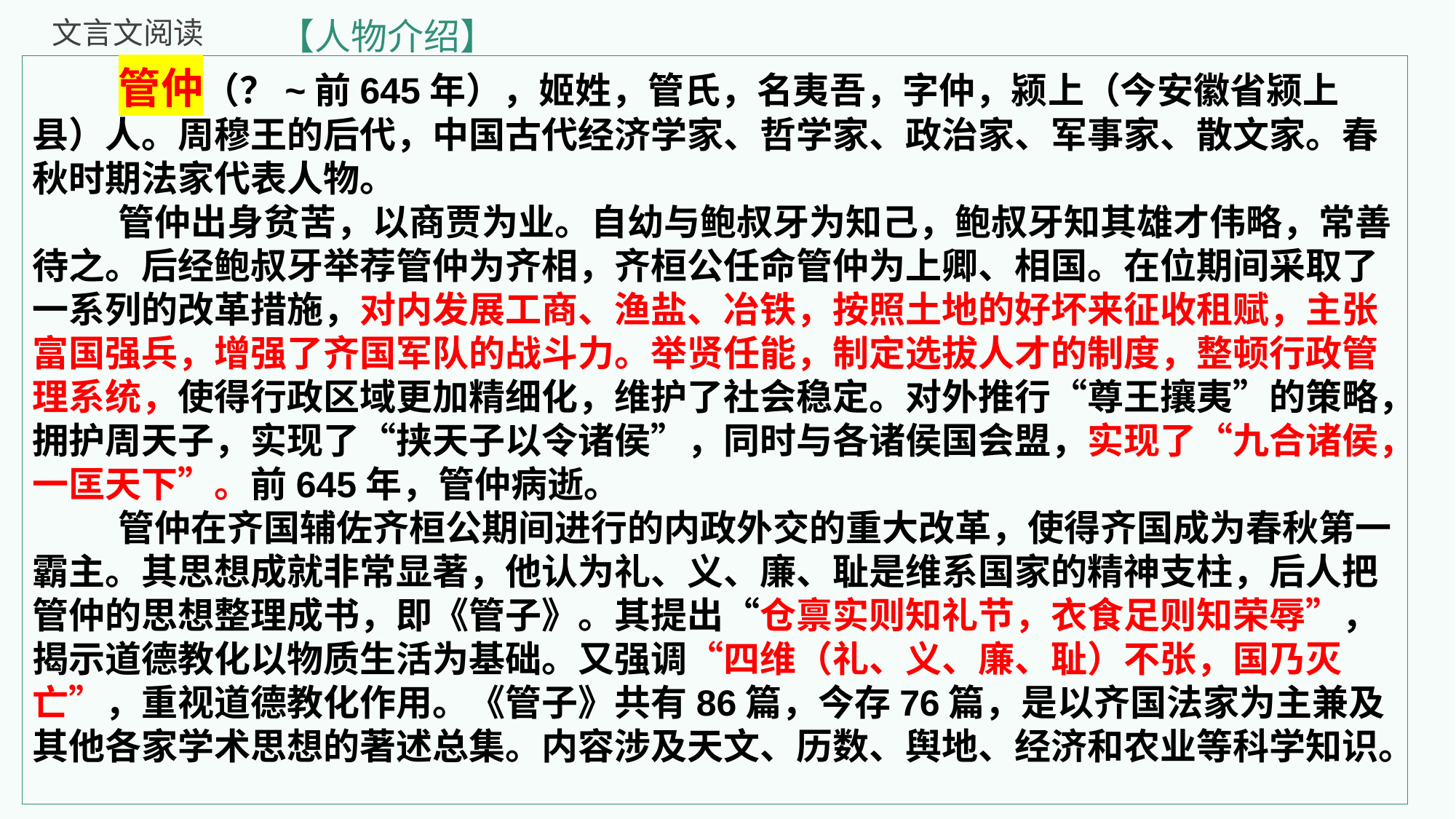

文言文阅读
【人物介绍】
管仲（？~前645年），姬姓，管氏，名夷吾，字仲，颍上（今安徽省颍上县）人。周穆王的后代，中国古代经济学家、哲学家、政治家、军事家、散文家。春秋时期法家代表人物。
管仲出身贫苦，以商贾为业。自幼与鲍叔牙为知己，鲍叔牙知其雄才伟略，常善待之。后经鲍叔牙举荐管仲为齐相，齐桓公任命管仲为上卿、相国。在位期间采取了一系列的改革措施，对内发展工商、渔盐、冶铁，按照土地的好坏来征收租赋，主张富国强兵，增强了齐国军队的战斗力。举贤任能，制定选拔人才的制度，整顿行政管理系统，使得行政区域更加精细化，维护了社会稳定。对外推行“尊王攘夷”的策略，拥护周天子，实现了“挟天子以令诸侯”，同时与各诸侯国会盟，实现了“九合诸侯，一匡天下”。前645年，管仲病逝。
管仲在齐国辅佐齐桓公期间进行的内政外交的重大改革，使得齐国成为春秋第一霸主。其思想成就非常显著，他认为礼、义、廉、耻是维系国家的精神支柱，后人把管仲的思想整理成书，即《管子》。其提出“仓禀实则知礼节，衣食足则知荣辱”，揭示道德教化以物质生活为基础。又强调“四维（礼、义、廉、耻）不张，国乃灭亡”，重视道德教化作用。《管子》共有86篇，今存76篇，是以齐国法家为主兼及其他各家学术思想的著述总集。内容涉及天文、历数、舆地、经济和农业等科学知识。